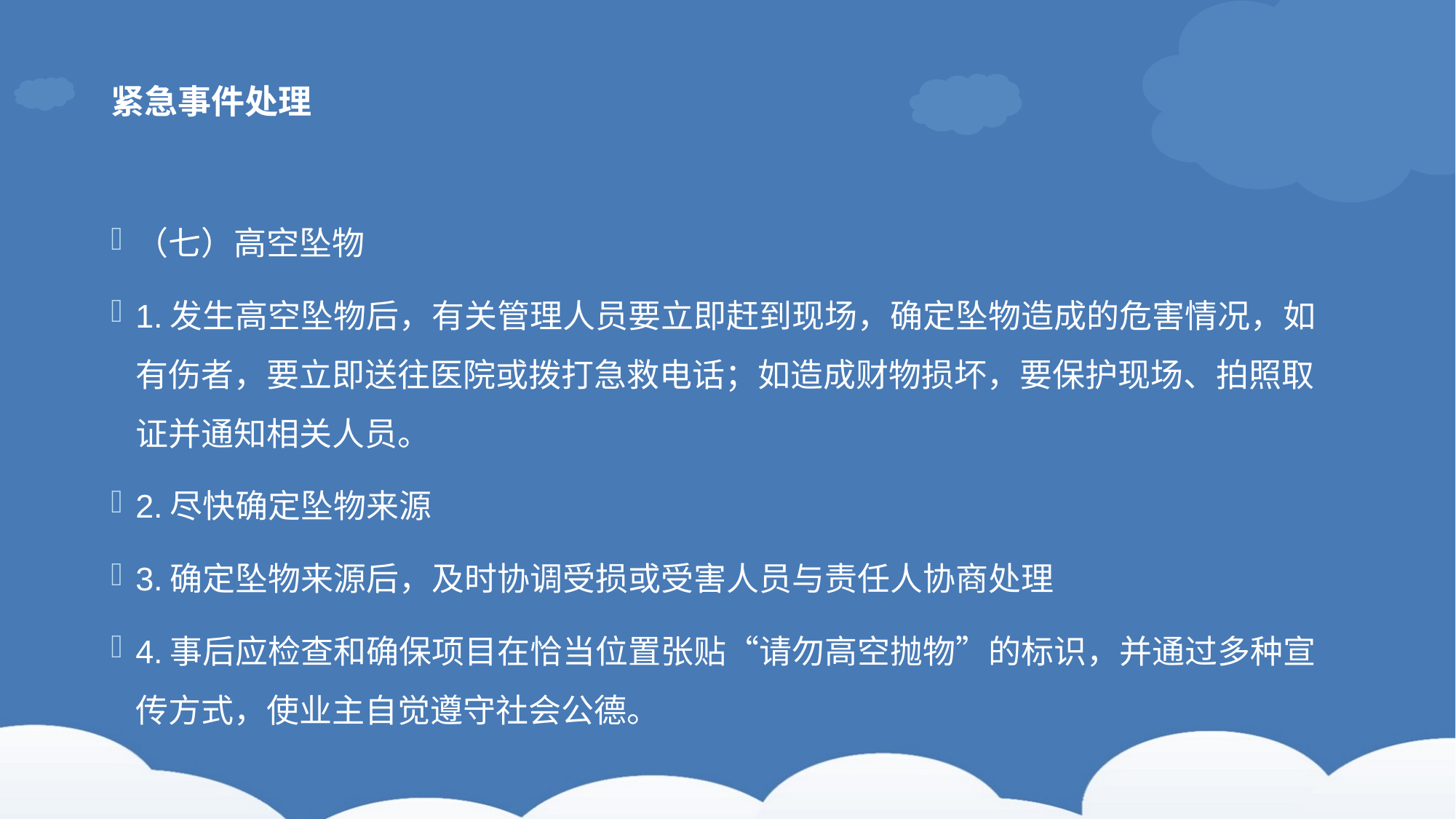

# 紧急事件处理
（七）高空坠物
1.发生高空坠物后，有关管理人员要立即赶到现场，确定坠物造成的危害情况，如有伤者，要立即送往医院或拨打急救电话；如造成财物损坏，要保护现场、拍照取证并通知相关人员。
2.尽快确定坠物来源
3.确定坠物来源后，及时协调受损或受害人员与责任人协商处理
4.事后应检查和确保项目在恰当位置张贴“请勿高空抛物”的标识，并通过多种宣传方式，使业主自觉遵守社会公德。